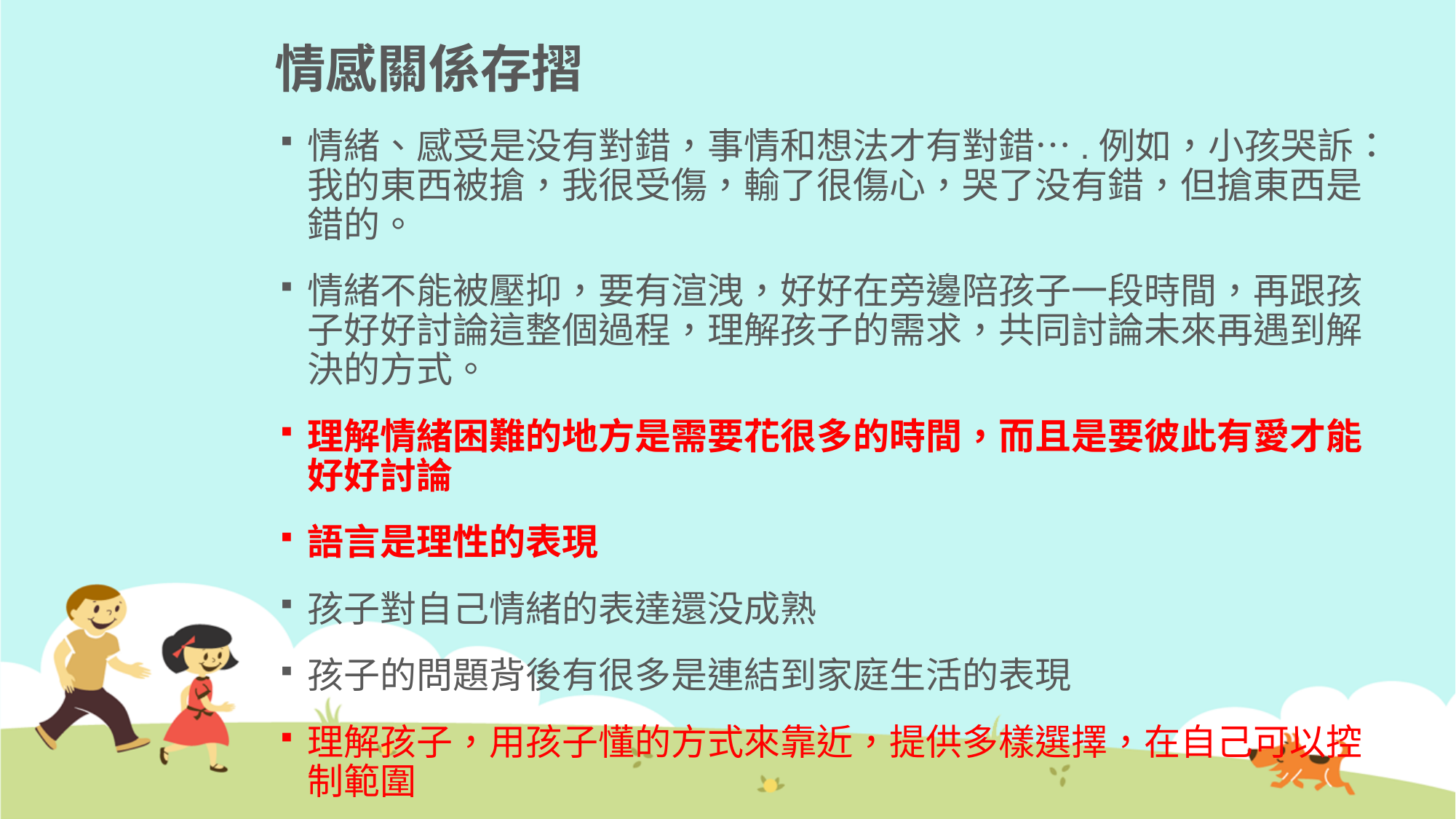

# 情感關係存摺
情緒、感受是没有對錯，事情和想法才有對錯….例如，小孩哭訴：我的東西被搶，我很受傷，輸了很傷心，哭了没有錯，但搶東西是錯的。
情緒不能被壓抑，要有渲洩，好好在旁邊陪孩子一段時間，再跟孩子好好討論這整個過程，理解孩子的需求，共同討論未來再遇到解決的方式。
理解情緒困難的地方是需要花很多的時間，而且是要彼此有愛才能好好討論
語言是理性的表現
孩子對自己情緒的表達還没成熟
孩子的問題背後有很多是連結到家庭生活的表現
理解孩子，用孩子懂的方式來靠近，提供多樣選擇，在自己可以控制範圍